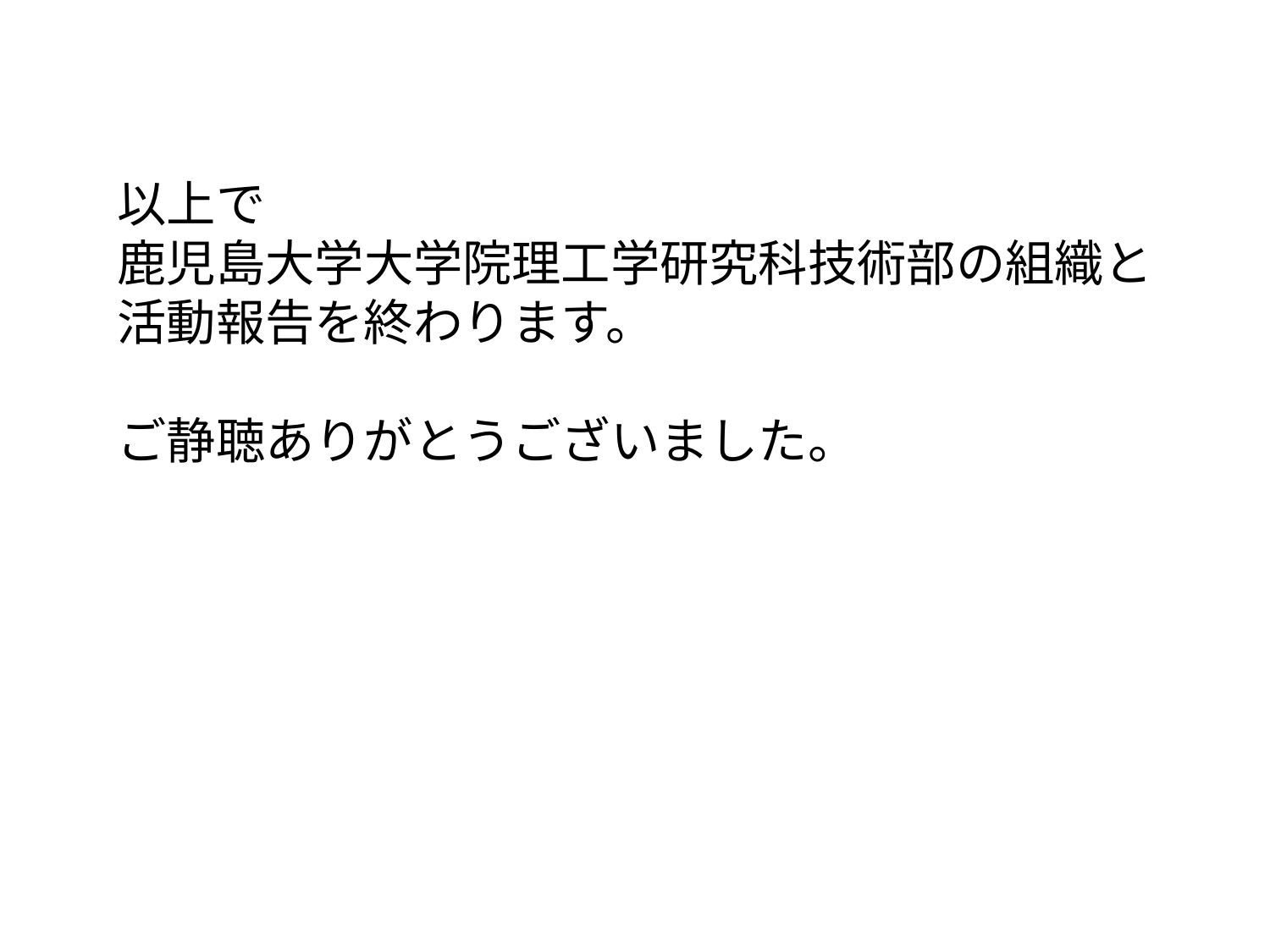

以上で
鹿児島大学大学院理工学研究科技術部の組織と活動報告を終わります。

ご静聴ありがとうございました。